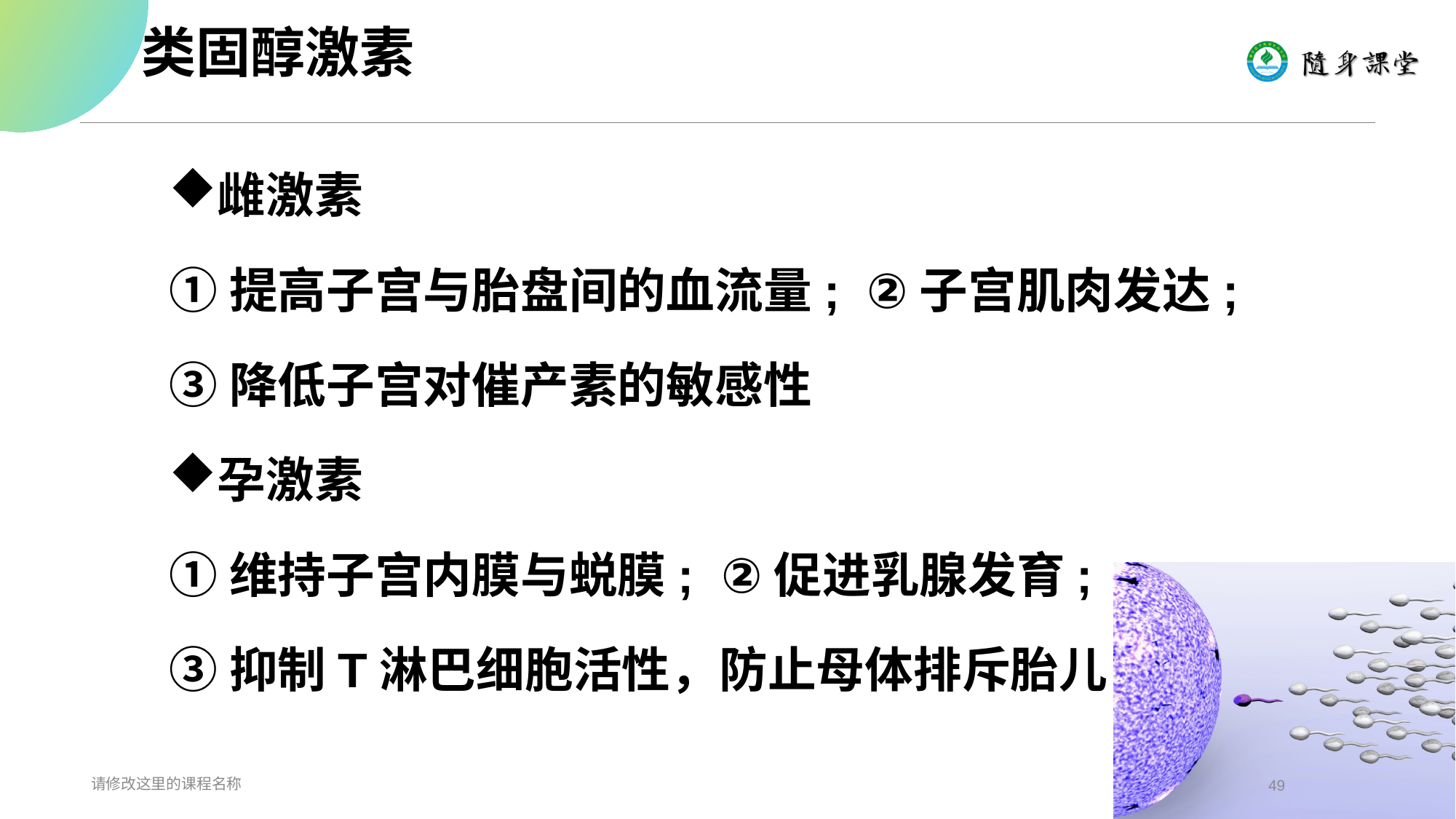

# 类固醇激素
雌激素
①提高子宫与胎盘间的血流量;  ②子宫肌肉发达;
③降低子宫对催产素的敏感性
孕激素
①维持子宫内膜与蜕膜;  ②促进乳腺发育;
③抑制T淋巴细胞活性，防止母体排斥胎儿

请修改这里的课程名称
49